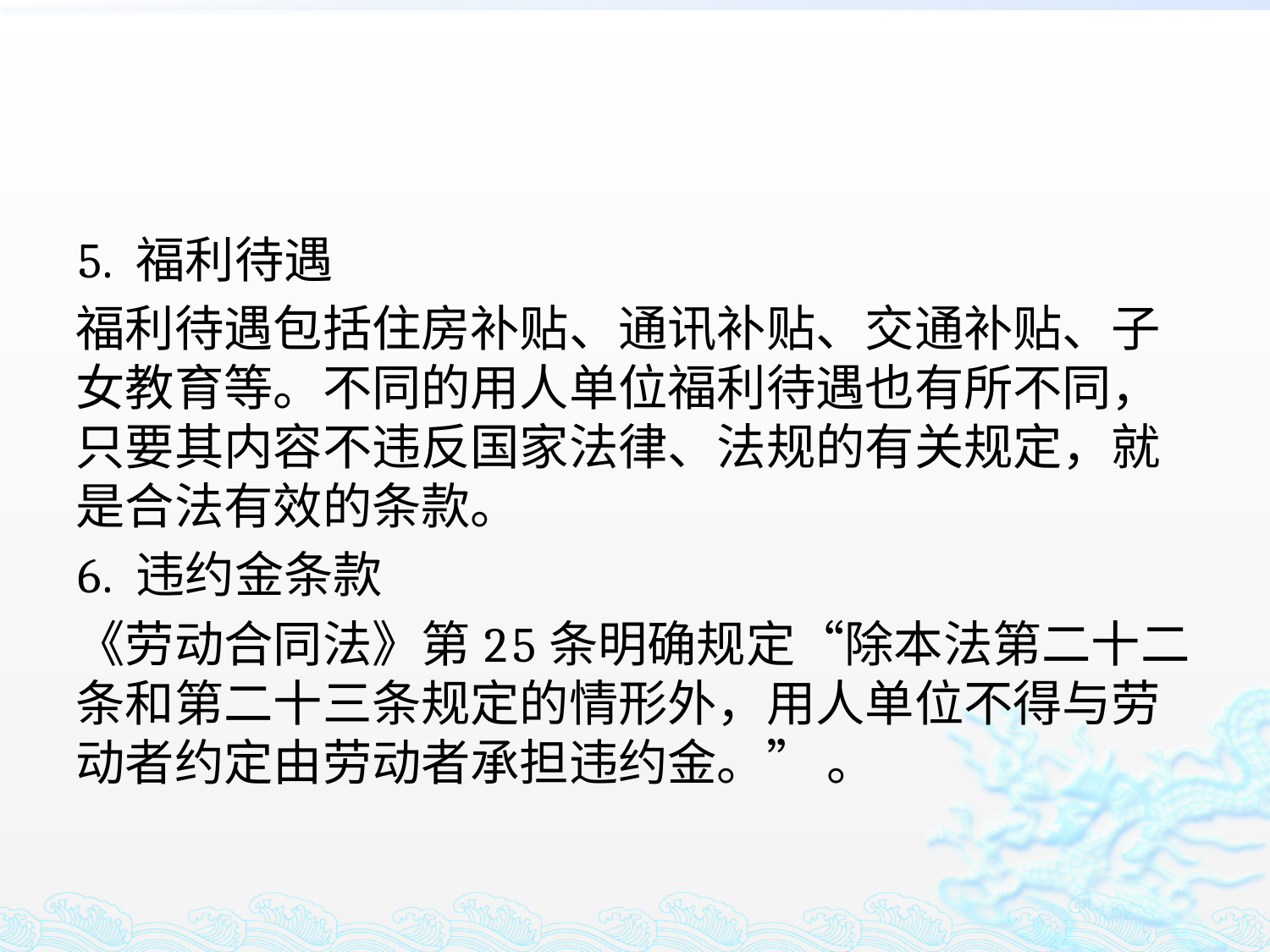

#
5. 福利待遇
福利待遇包括住房补贴、通讯补贴、交通补贴、子女教育等。不同的用人单位福利待遇也有所不同，只要其内容不违反国家法律、法规的有关规定，就是合法有效的条款。
6. 违约金条款
《劳动合同法》第25条明确规定“除本法第二十二条和第二十三条规定的情形外，用人单位不得与劳动者约定由劳动者承担违约金。” 。